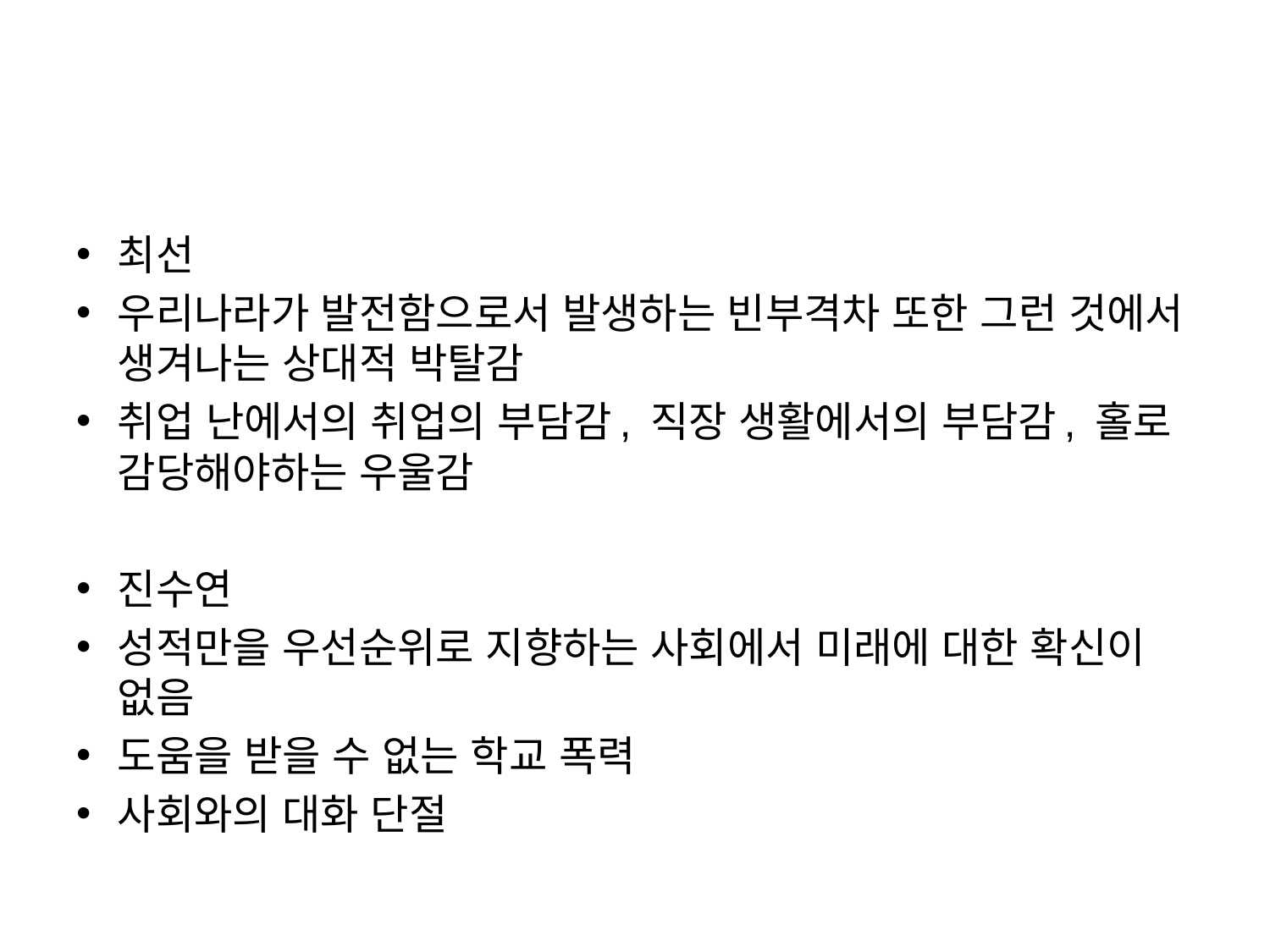

#
최선
우리나라가 발전함으로서 발생하는 빈부격차 또한 그런 것에서 생겨나는 상대적 박탈감
취업 난에서의 취업의 부담감, 직장 생활에서의 부담감, 홀로 감당해야하는 우울감

진수연
성적만을 우선순위로 지향하는 사회에서 미래에 대한 확신이 없음
도움을 받을 수 없는 학교 폭력
사회와의 대화 단절